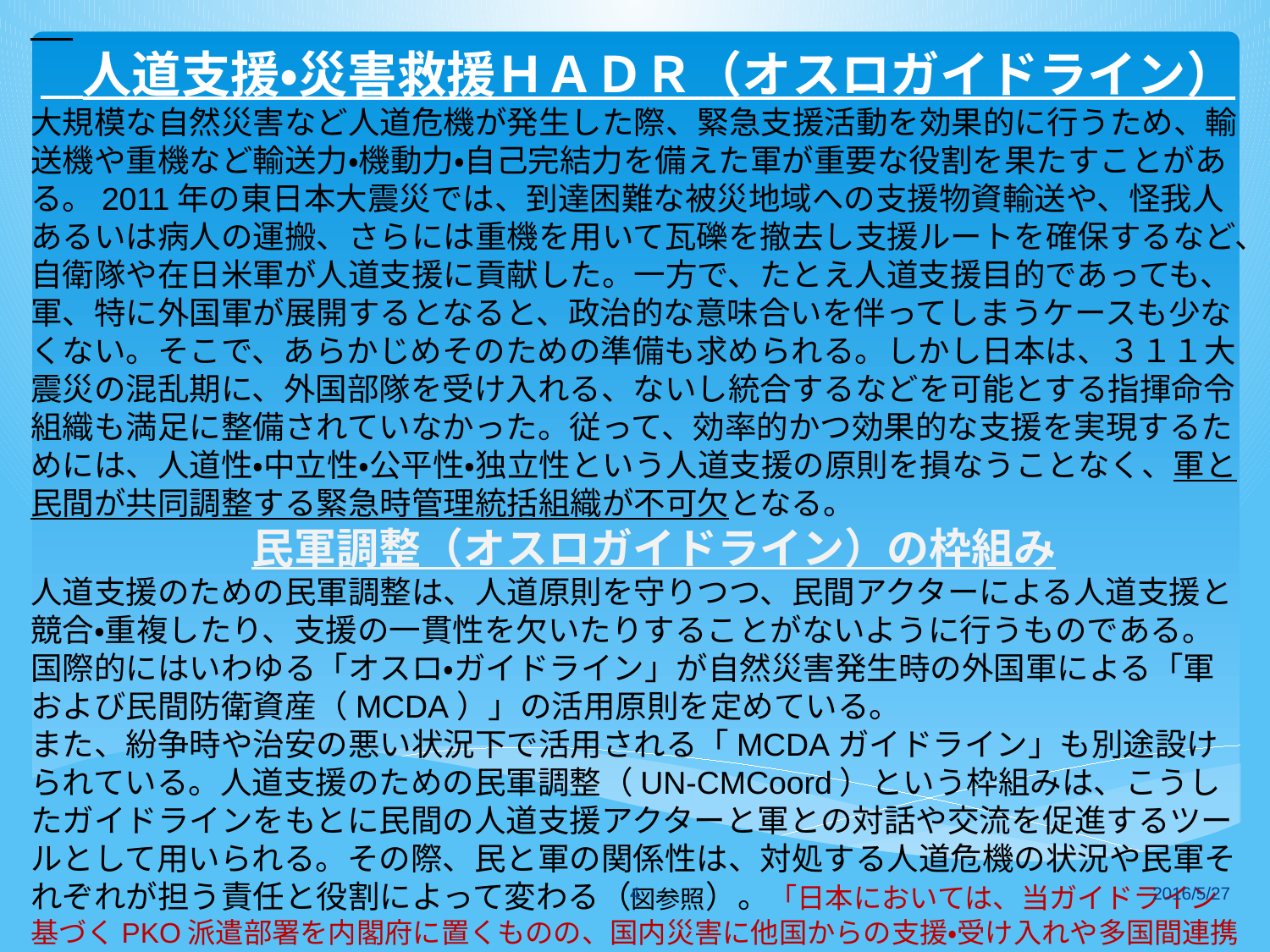

人道支援・災害救援ＨＡＤＲ（オスロガイドライン）
大規模な自然災害など人道危機が発生した際、緊急支援活動を効果的に行うため、輸送機や重機など輸送力・機動力・自己完結力を備えた軍が重要な役割を果たすことがある。2011年の東日本大震災では、到達困難な被災地域への支援物資輸送や、怪我人あるいは病人の運搬、さらには重機を用いて瓦礫を撤去し支援ルートを確保するなど、自衛隊や在日米軍が人道支援に貢献した。一方で、たとえ人道支援目的であっても、軍、特に外国軍が展開するとなると、政治的な意味合いを伴ってしまうケースも少なくない。そこで、あらかじめそのための準備も求められる。しかし日本は、３１１大震災の混乱期に、外国部隊を受け入れる、ないし統合するなどを可能とする指揮命令組織も満足に整備されていなかった。従って、効率的かつ効果的な支援を実現するためには、人道性・中立性・公平性・独立性という人道支援の原則を損なうことなく、軍と民間が共同調整する緊急時管理統括組織が不可欠となる。
　民軍調整（オスロガイドライン）の枠組み
人道支援のための民軍調整は、人道原則を守りつつ、民間アクターによる人道支援と競合・重複したり、支援の一貫性を欠いたりすることがないように行うものである。
国際的にはいわゆる「オスロ・ガイドライン」が自然災害発生時の外国軍による「軍および民間防衛資産（MCDA）」の活用原則を定めている。
また、紛争時や治安の悪い状況下で活用される「MCDAガイドライン」も別途設けられている。人道支援のための民軍調整（UN-CMCoord）という枠組みは、こうしたガイドラインをもとに民間の人道支援アクターと軍との対話や交流を促進するツールとして用いられる。その際、民と軍の関係性は、対処する人道危機の状況や民軍それぞれが担う責任と役割によって変わる（図参照）。「日本においては、当ガイドライン基づくPKO派遣部署を内閣府に置くものの、国内災害に他国からの支援・受け入れや多国間連携を想定した具体的な対応施策は執られていない。」
4
2016/5/27